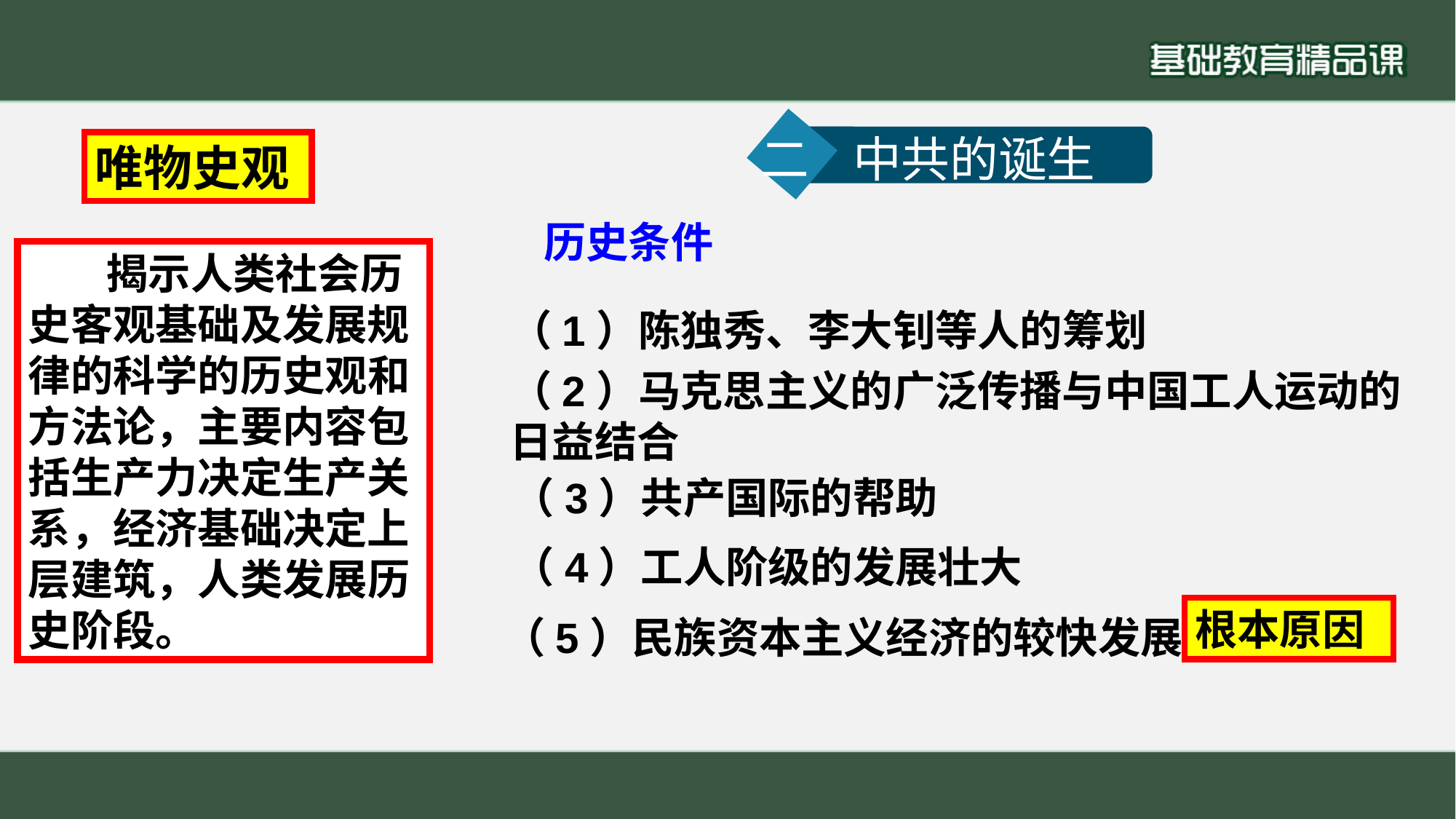

二    中共的诞生
唯物史观
历史条件
       揭示人类社会历史客观基础及发展规律的科学的历史观和方法论，主要内容包括生产力决定生产关系，经济基础决定上层建筑，人类发展历史阶段。
（1）陈独秀、李大钊等人的筹划
（2）马克思主义的广泛传播与中国工人运动的日益结合
（3）共产国际的帮助
（4）工人阶级的发展壮大
根本原因
（5）民族资本主义经济的较快发展